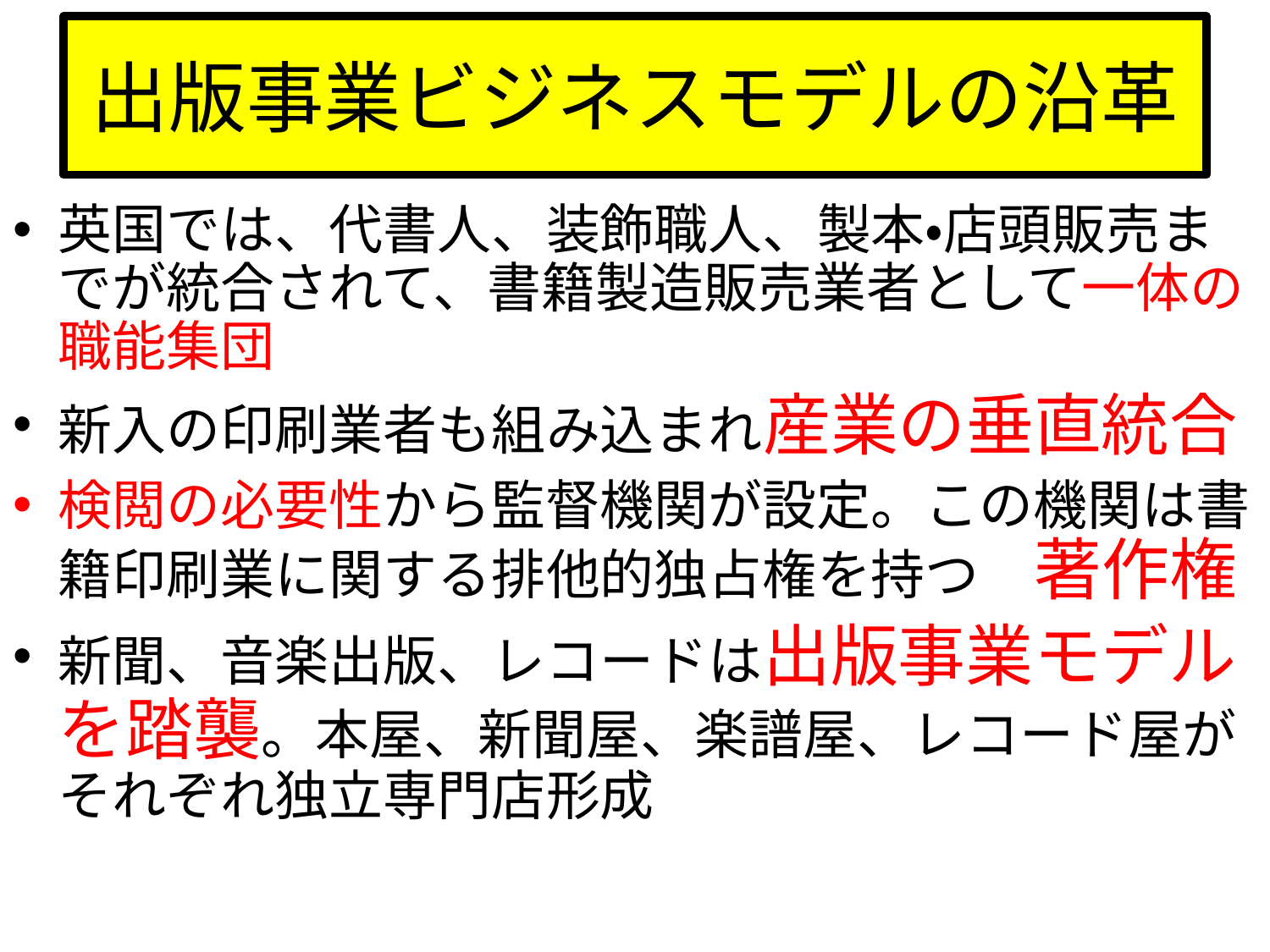

# 出版事業ビジネスモデルの沿革
英国では、代書人、装飾職人、製本・店頭販売までが統合されて、書籍製造販売業者として一体の職能集団
新入の印刷業者も組み込まれ産業の垂直統合
検閲の必要性から監督機関が設定。この機関は書籍印刷業に関する排他的独占権を持つ　著作権
新聞、音楽出版、レコードは出版事業モデルを踏襲。本屋、新聞屋、楽譜屋、レコード屋がそれぞれ独立専門店形成